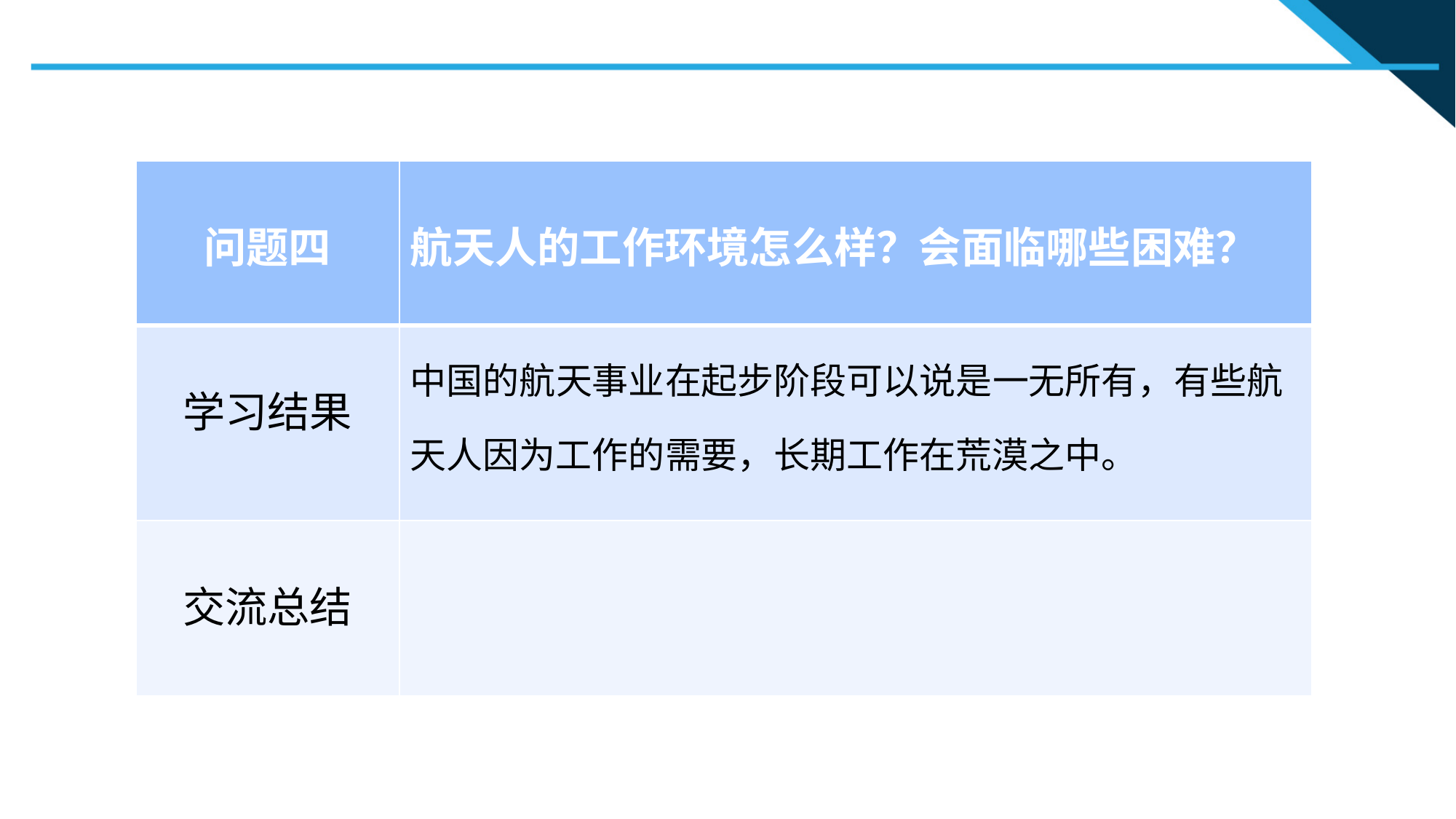

| 问题四 | 航天人的工作环境怎么样？会面临哪些困难？ |
| --- | --- |
| 学习结果 | 中国的航天事业在起步阶段可以说是一无所有，有些航天人因为工作的需要，长期工作在荒漠之中。 |
| 交流总结 |  |